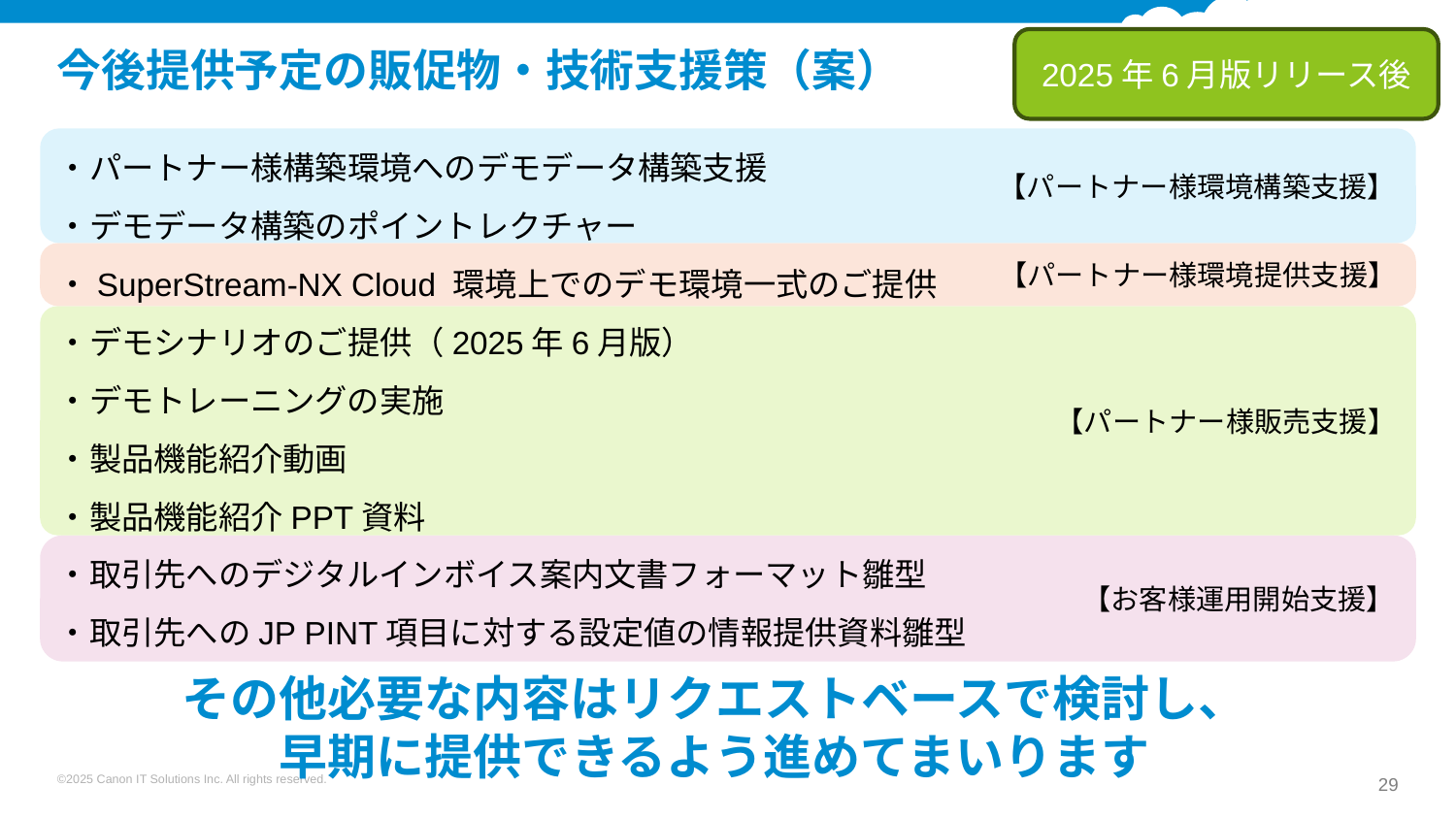

2025年6月版リリース後
# 今後提供予定の販促物・技術支援策（案）
【パートナー様環境構築支援】
・パートナー様構築環境へのデモデータ構築支援
・デモデータ構築のポイントレクチャー
・SuperStream-NX Cloud 環境上でのデモ環境一式のご提供
・デモシナリオのご提供（2025年6月版）
・デモトレーニングの実施
・製品機能紹介動画
・製品機能紹介PPT資料
・取引先へのデジタルインボイス案内文書フォーマット雛型
・取引先へのJP PINT項目に対する設定値の情報提供資料雛型

【パートナー様環境提供支援】
【パートナー様販売支援】
【お客様運用開始支援】
その他必要な内容はリクエストベースで検討し、
早期に提供できるよう進めてまいります
©2025 Canon IT Solutions Inc. All rights reserved.
29